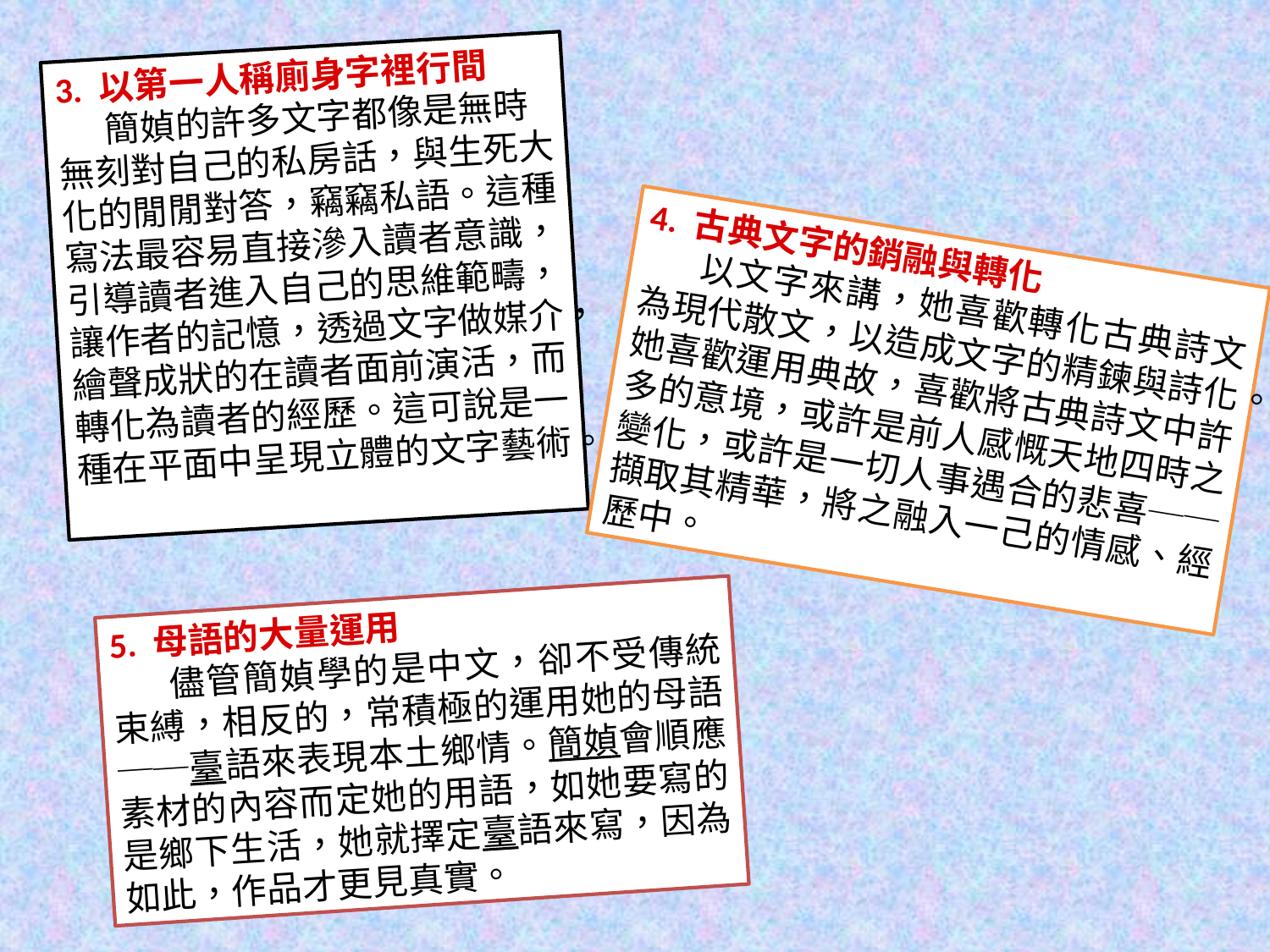

3. 以第一人稱廁身字裡行間
     簡媜的許多文字都像是無時無刻對自己的私房話，與生死大化的閒閒對答，竊竊私語。這種寫法最容易直接滲入讀者意識，引導讀者進入自己的思維範疇，讓作者的記憶，透過文字做媒介，繪聲成狀的在讀者面前演活，而轉化為讀者的經歷。這可說是一種在平面中呈現立體的文字藝術。
4. 古典文字的銷融與轉化
     以文字來講，她喜歡轉化古典詩文為現代散文，以造成文字的精鍊與詩化。她喜歡運用典故，喜歡將古典詩文中許多的意境，或許是前人感慨天地四時之變化，或許是一切人事遇合的悲喜──擷取其精華，將之融入一己的情感、經歷中。
5. 母語的大量運用
     儘管簡媜學的是中文，卻不受傳統束縛，相反的，常積極的運用她的母語──臺語來表現本土鄉情。簡媜會順應素材的內容而定她的用語，如她要寫的是鄉下生活，她就擇定臺語來寫，因為如此，作品才更見真實。